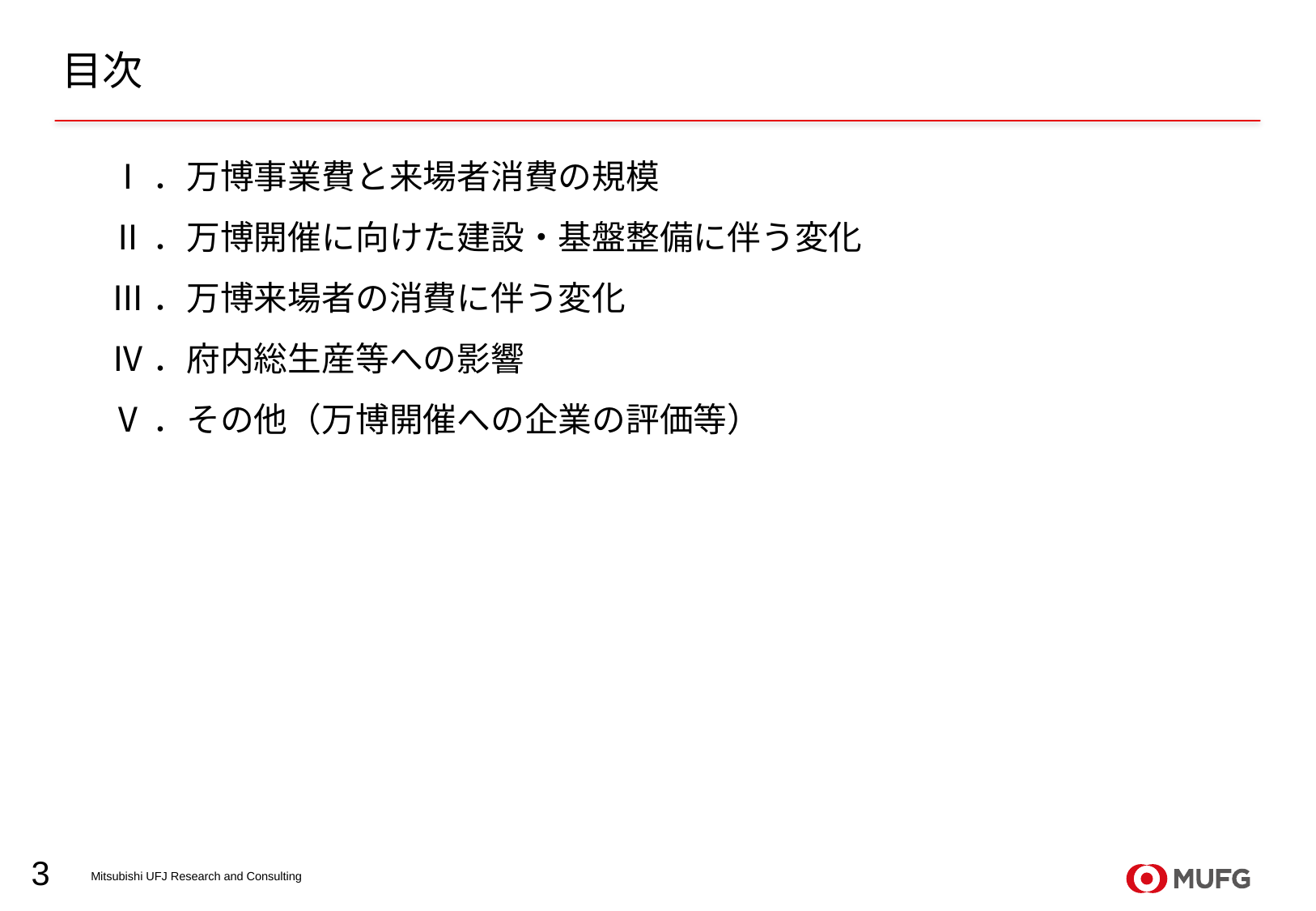

# 目次
Ⅰ．万博事業費と来場者消費の規模
Ⅱ．万博開催に向けた建設・基盤整備に伴う変化
Ⅲ．万博来場者の消費に伴う変化
Ⅳ．府内総生産等への影響
Ⅴ．その他（万博開催への企業の評価等）